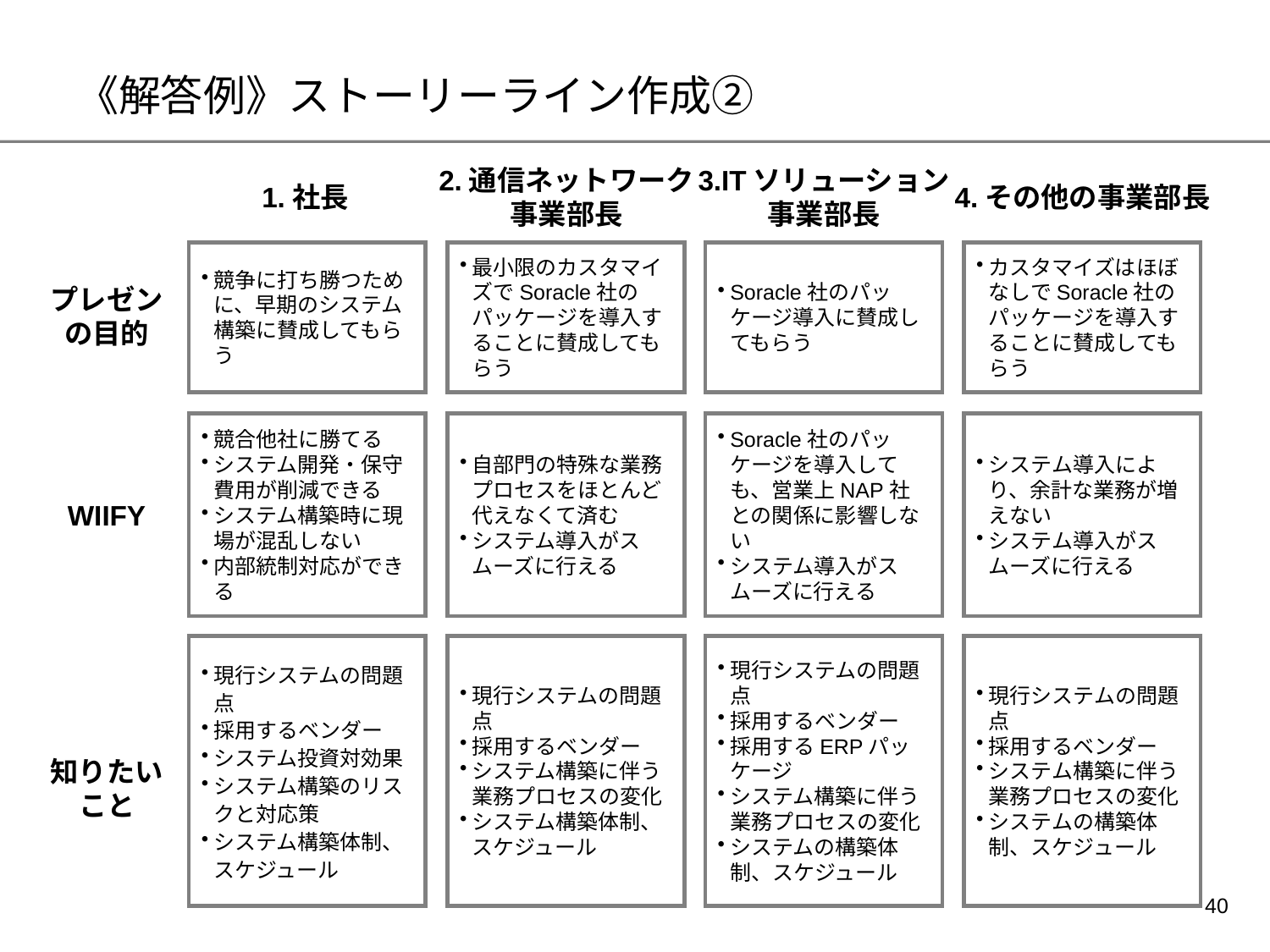

# 《解答例》ストーリーライン作成②
2.通信ネットワーク
事業部長
3.ITソリューション
事業部長
1.社長
4.その他の事業部長
競争に打ち勝つために、早期のシステム構築に賛成してもらう
最小限のカスタマイズでSoracle社のパッケージを導入することに賛成してもらう
Soracle社のパッケージ導入に賛成してもらう
カスタマイズはほぼなしでSoracle社のパッケージを導入することに賛成してもらう
プレゼンの目的
競合他社に勝てる
システム開発・保守費用が削減できる
システム構築時に現場が混乱しない
内部統制対応ができる
自部門の特殊な業務プロセスをほとんど代えなくて済む
システム導入がスムーズに行える
Soracle社のパッケージを導入しても、営業上NAP社との関係に影響しない
システム導入がスムーズに行える
システム導入により、余計な業務が増えない
システム導入がスムーズに行える
WIIFY
現行システムの問題点
採用するベンダー
システム投資対効果
システム構築のリスクと対応策
システム構築体制、スケジュール
現行システムの問題点
採用するベンダー
システム構築に伴う業務プロセスの変化
システム構築体制、スケジュール
現行システムの問題点
採用するベンダー
採用するERPパッケージ
システム構築に伴う業務プロセスの変化
システムの構築体制、スケジュール
現行システムの問題点
採用するベンダー
システム構築に伴う業務プロセスの変化
システムの構築体制、スケジュール
知りたい
こと
40